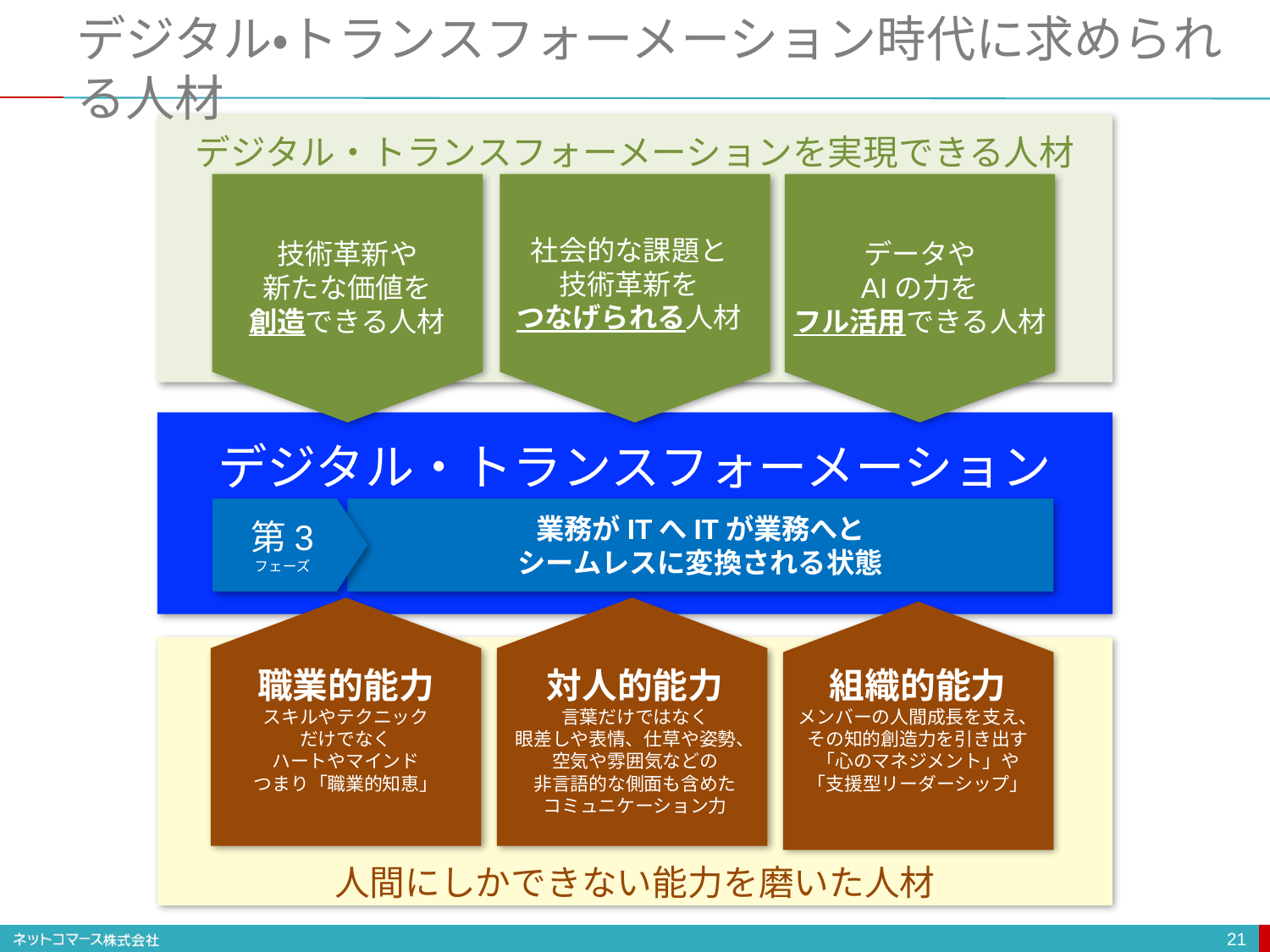

# デジタル・トランスフォーメーション時代に求められる人材

デジタル・トランスフォーメーションを実現できる人材

社会的な課題と
技術革新を
つなげられる人材
技術革新や
新たな価値を
創造できる人材
データや
AIの力を
フル活用できる人材

デジタル・トランスフォーメーション
業務がITへITが業務へと
シームレスに変換される状態
第3
フェーズ

組織的能力
メンバーの人間成長を支え、その知的創造力を引き出す「心のマネジメント」や
「支援型リーダーシップ」
職業的能力
スキルやテクニック
だけでなく
ハートやマインド
つまり「職業的知恵」
対人的能力
言葉だけではなく
眼差しや表情、仕草や姿勢、
空気や雰囲気などの
非言語的な側面も含めた
コミュニケーション力
人間にしかできない能力を磨いた人材
21